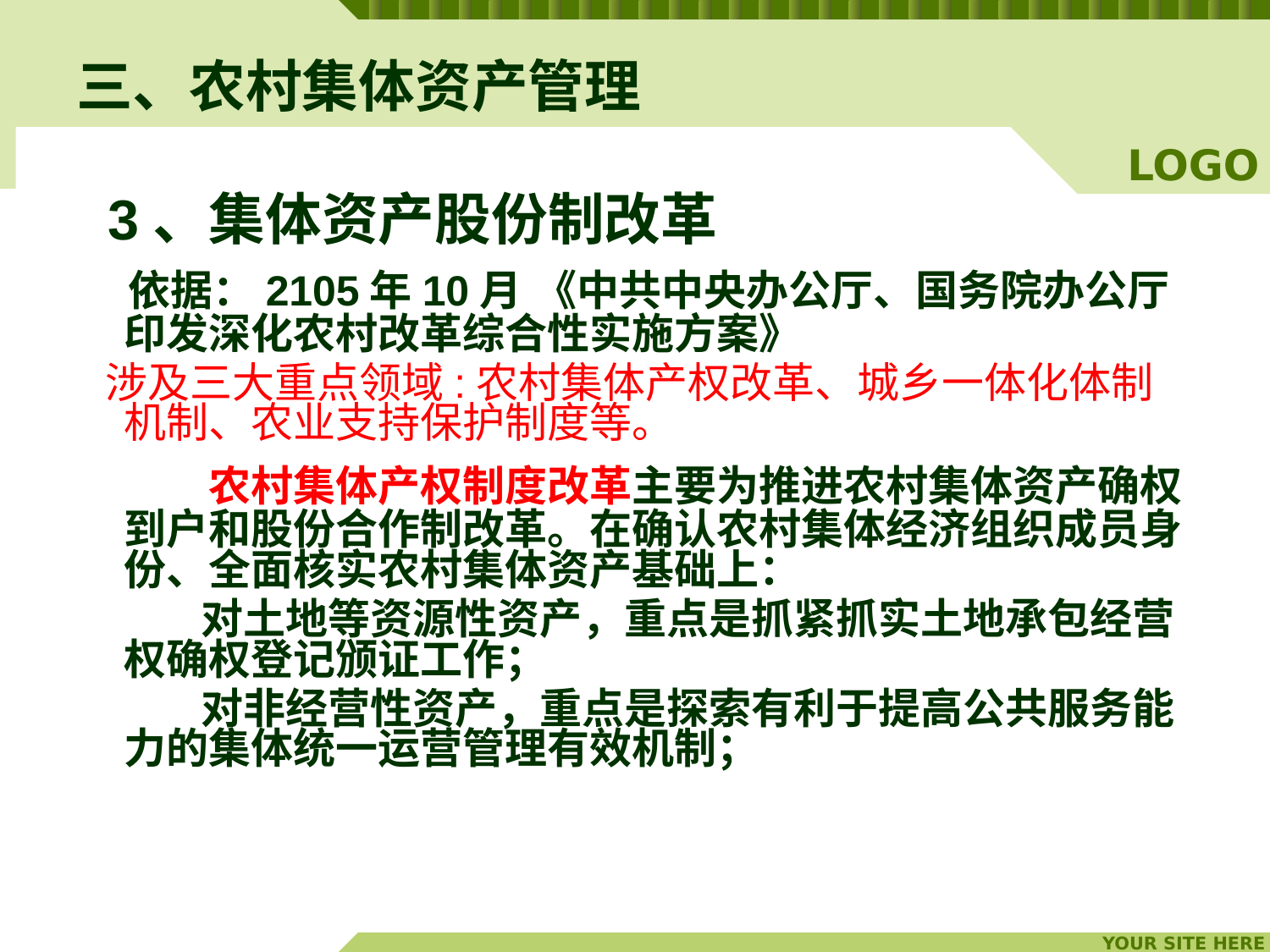

# 三、农村集体资产管理
  3、集体资产股份制改革
   依据：2105年10月 《中共中央办公厅、国务院办公厅印发深化农村改革综合性实施方案》
  涉及三大重点领域:农村集体产权改革、城乡一体化体制机制、农业支持保护制度等。
   　    农村集体产权制度改革主要为推进农村集体资产确权到户和股份合作制改革。在确认农村集体经济组织成员身份、全面核实农村集体资产基础上：
            对土地等资源性资产，重点是抓紧抓实土地承包经营权确权登记颁证工作；
            对非经营性资产，重点是探索有利于提高公共服务能力的集体统一运营管理有效机制；